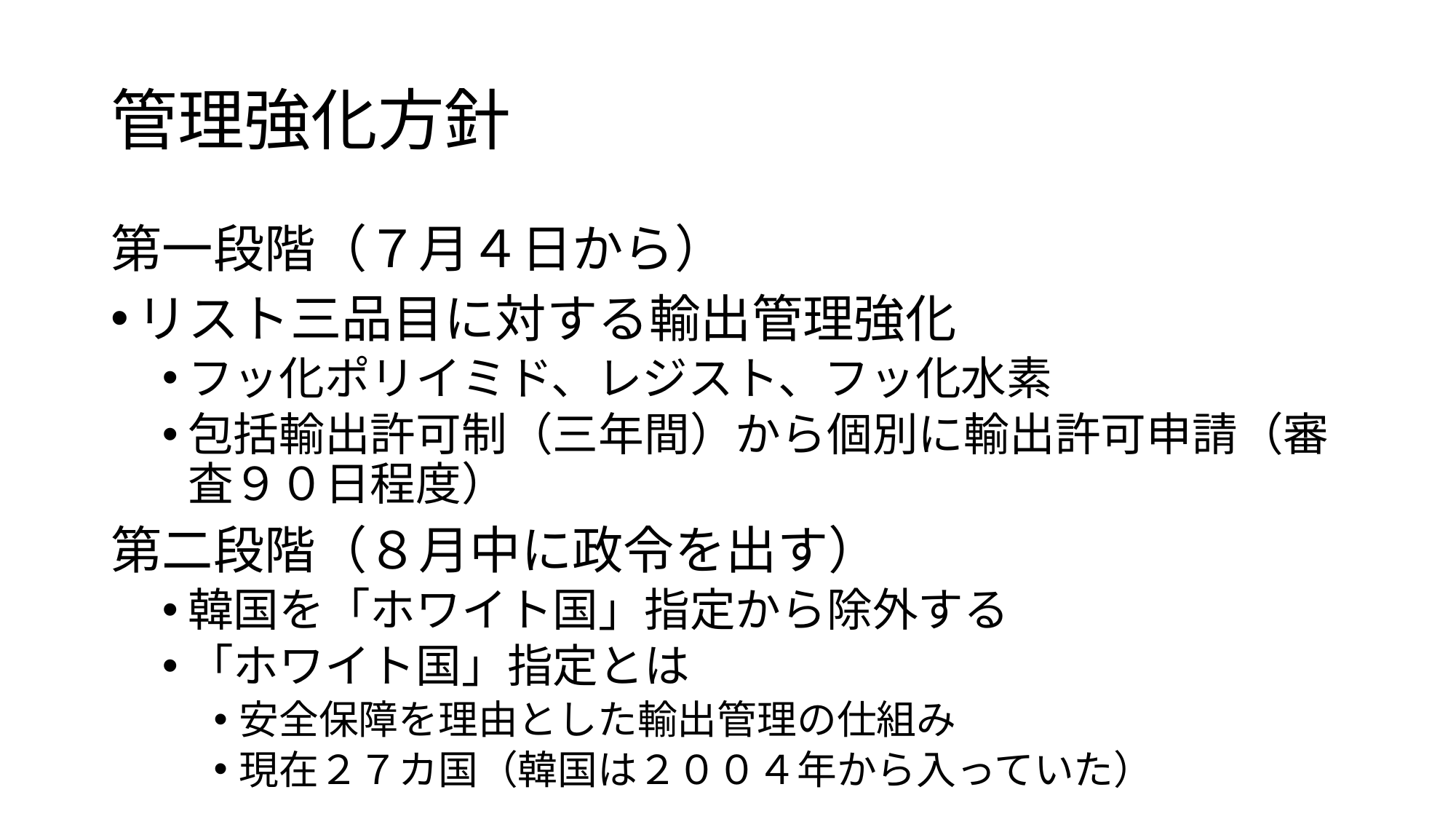

# 管理強化方針
第一段階（７月４日から）
リスト三品目に対する輸出管理強化
フッ化ポリイミド、レジスト、フッ化水素
包括輸出許可制（三年間）から個別に輸出許可申請（審査９０日程度）
第二段階（８月中に政令を出す）
韓国を「ホワイト国」指定から除外する
「ホワイト国」指定とは
安全保障を理由とした輸出管理の仕組み
現在２７カ国（韓国は２００４年から入っていた）